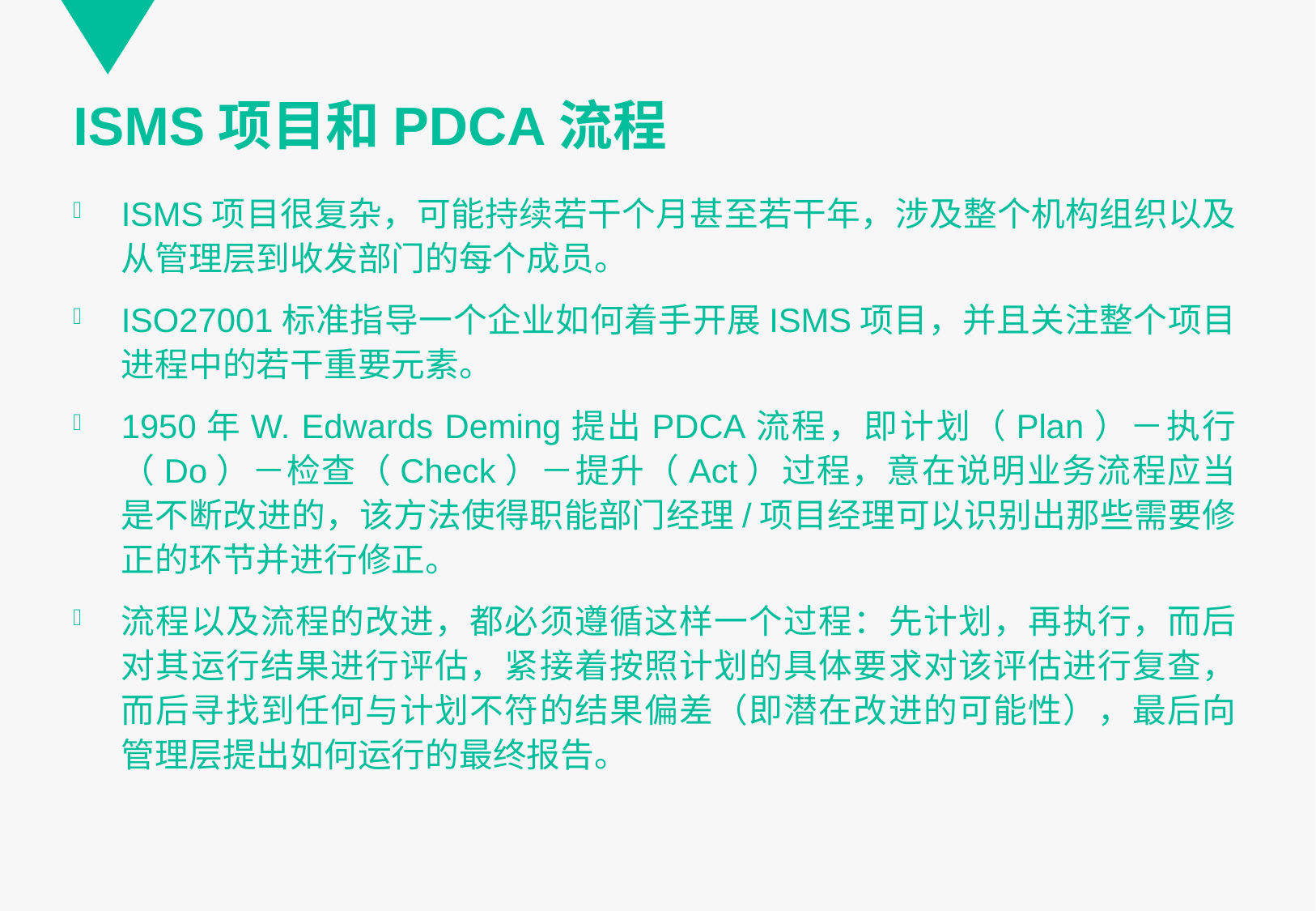

# ISMS项目和PDCA流程
ISMS项目很复杂，可能持续若干个月甚至若干年，涉及整个机构组织以及从管理层到收发部门的每个成员。
ISO27001标准指导一个企业如何着手开展ISMS项目，并且关注整个项目进程中的若干重要元素。
1950年W. Edwards Deming提出PDCA流程，即计划（Plan）－执行（Do）－检查（Check）－提升（Act）过程，意在说明业务流程应当是不断改进的，该方法使得职能部门经理/项目经理可以识别出那些需要修正的环节并进行修正。
流程以及流程的改进，都必须遵循这样一个过程：先计划，再执行，而后对其运行结果进行评估，紧接着按照计划的具体要求对该评估进行复查，而后寻找到任何与计划不符的结果偏差（即潜在改进的可能性），最后向管理层提出如何运行的最终报告。